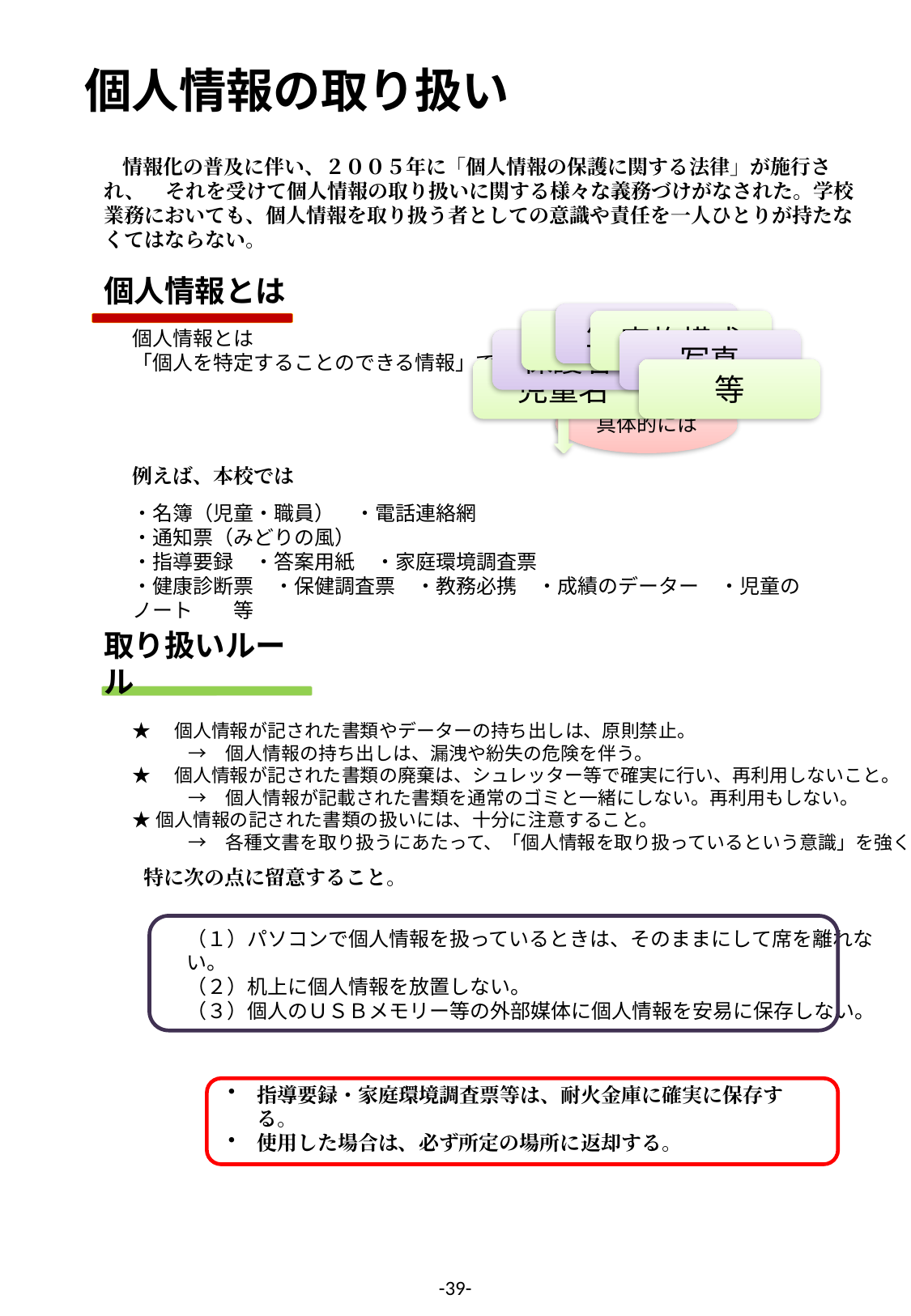

個人情報の取り扱い
情報化の普及に伴い、２００５年に「個人情報の保護に関する法律」が施行され、　それを受けて個人情報の取り扱いに関する様々な義務づけがなされた。学校業務においても、個人情報を取り扱う者としての意識や責任を一人ひとりが持たなくてはならない。

個人情報とは
具体的には
児童名
保護者名
住所
写真
生年月日
家族構成
等

個人情報とは
「個人を特定することのできる情報」である。
　例えば、本校では

・名簿（児童・職員）　・電話連絡網
・通知票（みどりの風）
・指導要録　・答案用紙　・家庭環境調査票
・健康診断票　・保健調査票　・教務必携　・成績のデーター　・児童のノート　　等

取り扱いルール

★　個人情報が記された書類やデーターの持ち出しは、原則禁止。
　　　→　個人情報の持ち出しは、漏洩や紛失の危険を伴う。
★　個人情報が記された書類の廃棄は、シュレッター等で確実に行い、再利用しないこと。
　　　→　個人情報が記載された書類を通常のゴミと一緒にしない。再利用もしない。
★個人情報の記された書類の扱いには、十分に注意すること。
　　　→　各種文書を取り扱うにあたって、「個人情報を取り扱っているという意識」を強く持つ。

特に次の点に留意すること。

（１）パソコンで個人情報を扱っているときは、そのままにして席を離れない。
（２）机上に個人情報を放置しない。
（３）個人のＵＳＢメモリー等の外部媒体に個人情報を安易に保存しない。

指導要録・家庭環境調査票等は、耐火金庫に確実に保存する。
使用した場合は、必ず所定の場所に返却する。
-39-